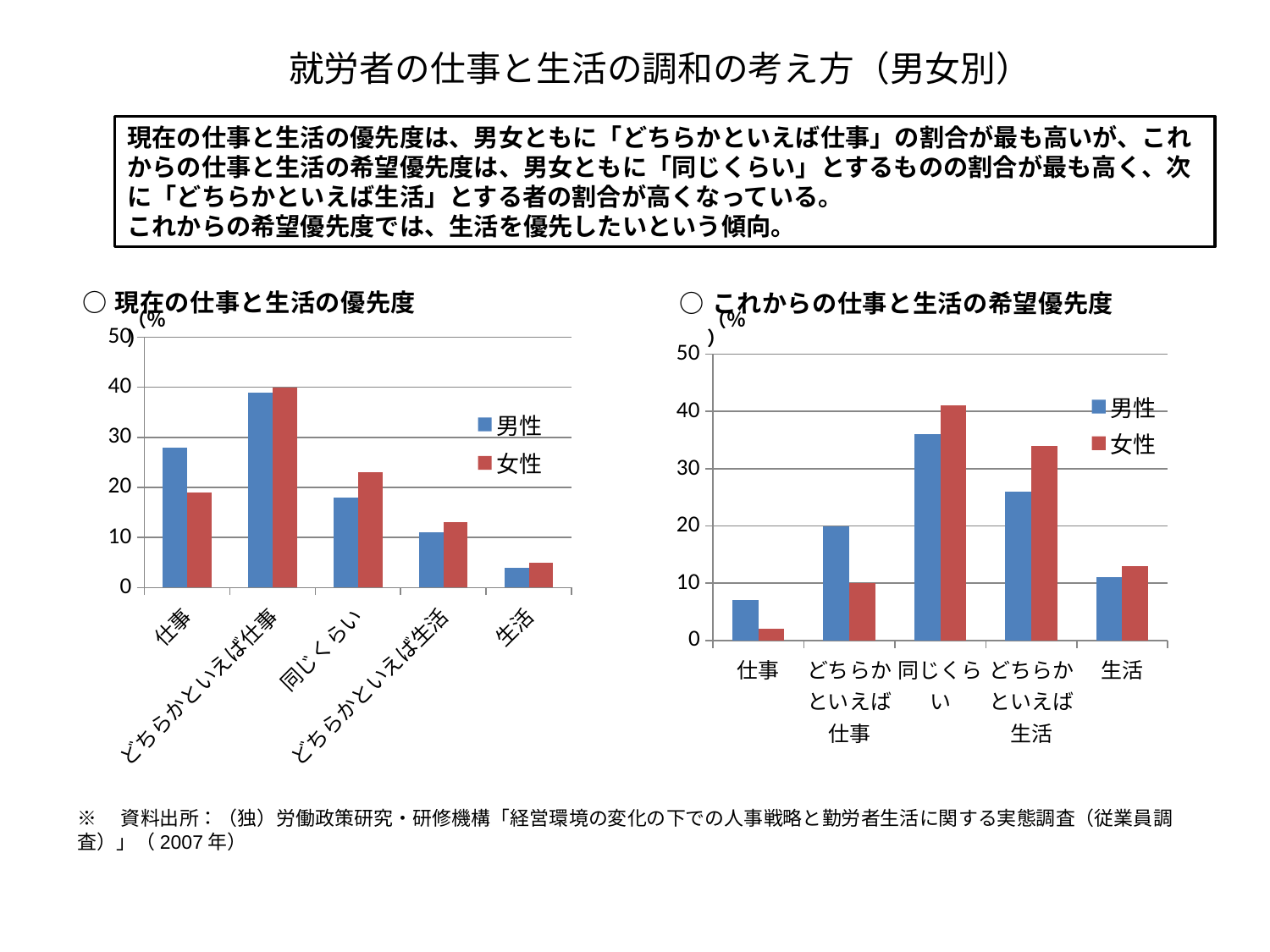

# 就労者の仕事と生活の調和の考え方（男女別）
現在の仕事と生活の優先度は、男女ともに「どちらかといえば仕事」の割合が最も高いが、これからの仕事と生活の希望優先度は、男女ともに「同じくらい」とするものの割合が最も高く、次に「どちらかといえば生活」とする者の割合が高くなっている。
これからの希望優先度では、生活を優先したいという傾向。

### Chart: ○これからの仕事と生活の希望優先度

| Category | 男性 | 女性 |
|---|---|---|
| 仕事 | 7.0 | 2.0 |
| どちらかといえば仕事 | 20.0 | 10.0 |
| 同じくらい | 36.0 | 41.0 |
| どちらかといえば生活 | 26.0 | 34.0 |
| 生活 | 11.0 | 13.0 |

### Chart: ○現在の仕事と生活の優先度

| Category | 男性 | 女性 |
|---|---|---|
| 仕事 | 28.0 | 19.0 |
| どちらかといえば仕事 | 39.0 | 40.0 |
| 同じくらい | 18.0 | 23.0 |
| どちらかといえば生活 | 11.0 | 13.0 |
| 生活 | 4.0 | 5.0 |
※　資料出所：（独）労働政策研究・研修機構「経営環境の変化の下での人事戦略と勤労者生活に関する実態調査（従業員調査）」（2007年）